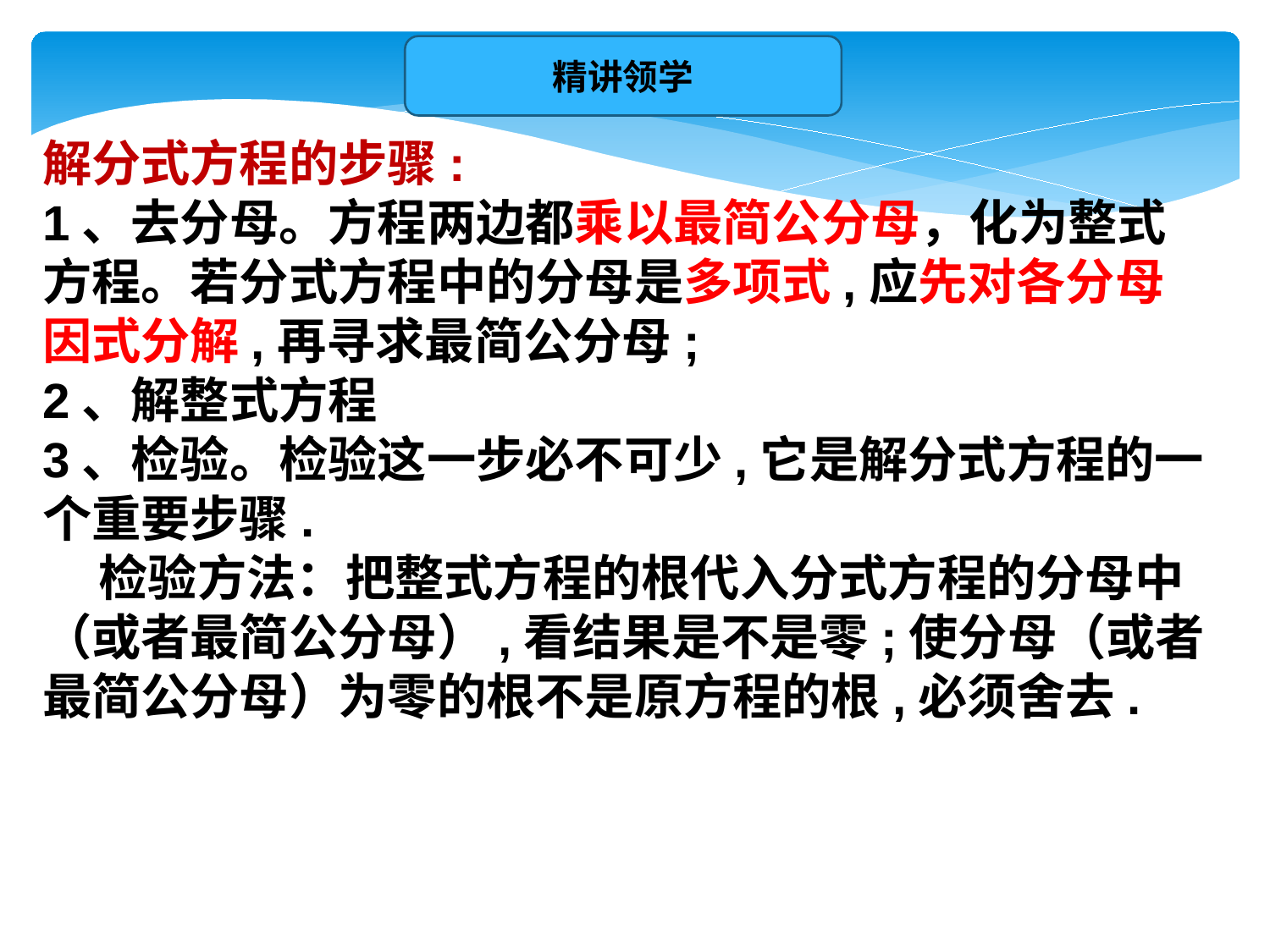

精讲领学
解分式方程的步骤:
1、去分母。方程两边都乘以最简公分母，化为整式方程。若分式方程中的分母是多项式,应先对各分母因式分解,再寻求最简公分母;
2、解整式方程
3、检验。检验这一步必不可少,它是解分式方程的一个重要步骤.
    检验方法：把整式方程的根代入分式方程的分母中（或者最简公分母）,看结果是不是零;使分母（或者最简公分母）为零的根不是原方程的根,必须舍去.